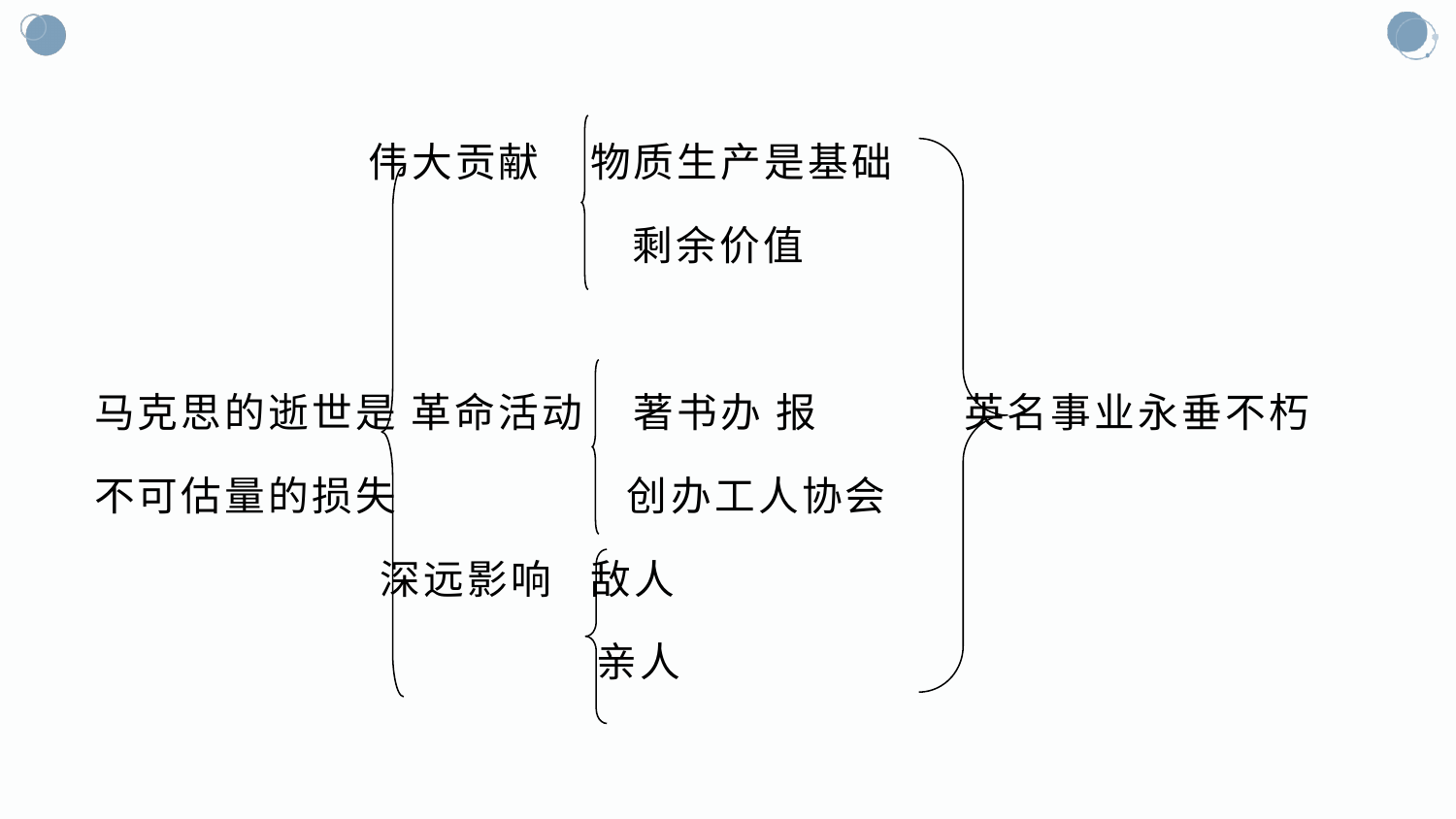

伟大贡献    物质生产是基础
                                            剩余价值

马克思的逝世是 革命活动    著书办 报            英名事业永垂不朽
不可估量的损失                   创办工人协会
                       深远影响   敌人
                                         亲人